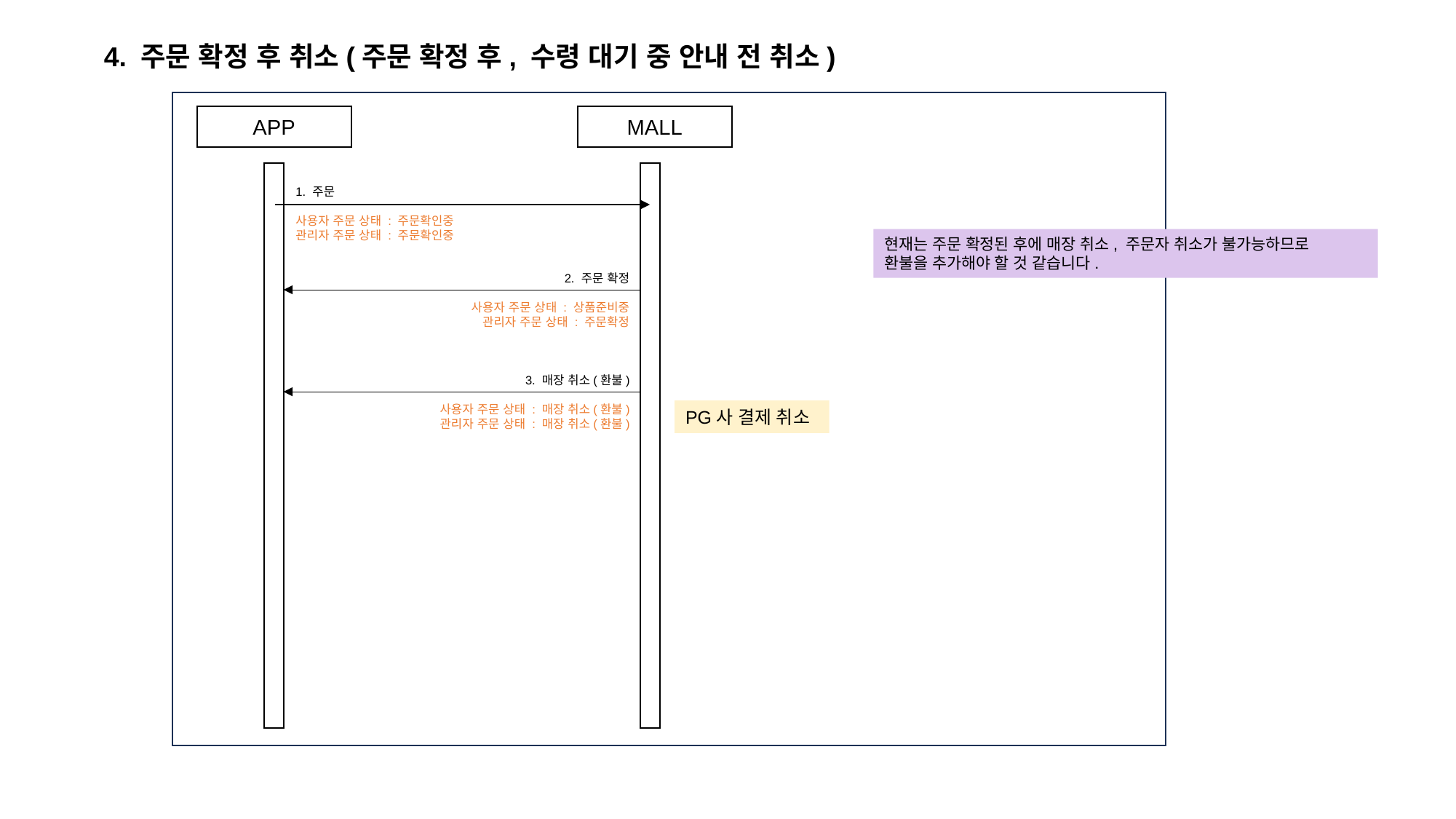

4. 주문 확정 후 취소(주문 확정 후, 수령 대기 중 안내 전 취소)

APP
MALL

1. 주문

사용자 주문 상태 : 주문확인중
관리자 주문 상태 : 주문확인중
현재는 주문 확정된 후에 매장 취소, 주문자 취소가 불가능하므로
환불을 추가해야 할 것 같습니다.
2. 주문 확정

사용자 주문 상태 : 상품준비중
관리자 주문 상태 : 주문확정
3. 매장 취소(환불)

사용자 주문 상태 : 매장 취소(환불)
관리자 주문 상태 : 매장 취소(환불)
PG사 결제 취소